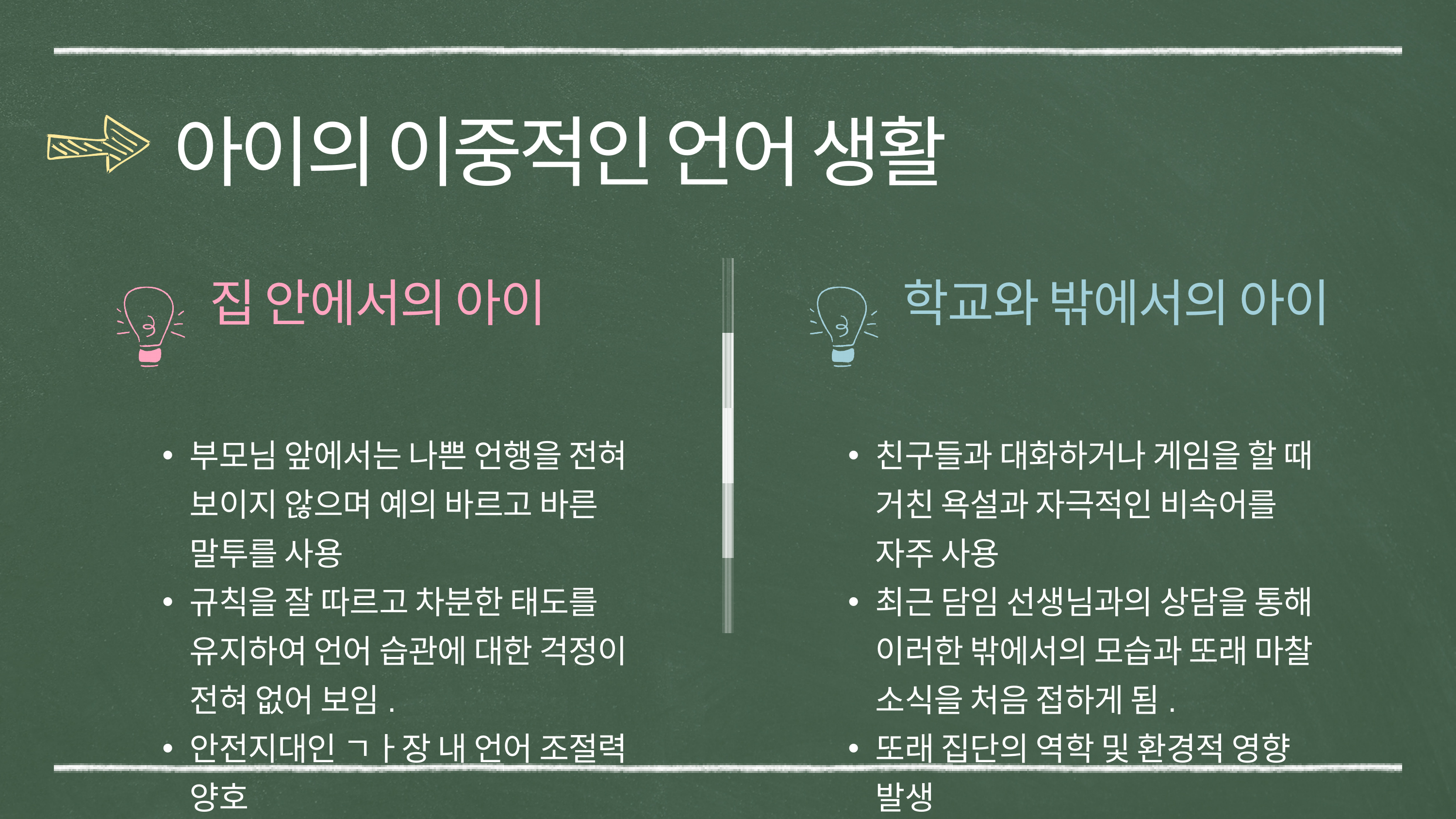

아이의 이중적인 언어 생활

집 안에서의 아이
학교와 밖에서의 아이

부모님 앞에서는 나쁜 언행을 전혀 보이지 않으며 예의 바르고 바른 말투를 사용
규칙을 잘 따르고 차분한 태도를 유지하여 언어 습관에 대한 걱정이 전혀 없어 보임.
안전지대인 ㄱㅏ장 내 언어 조절력 양호
친구들과 대화하거나 게임을 할 때 거친 욕설과 자극적인 비속어를 자주 사용
최근 담임 선생님과의 상담을 통해 이러한 밖에서의 모습과 또래 마찰 소식을 처음 접하게 됨.
또래 집단의 역학 및 환경적 영향 발생